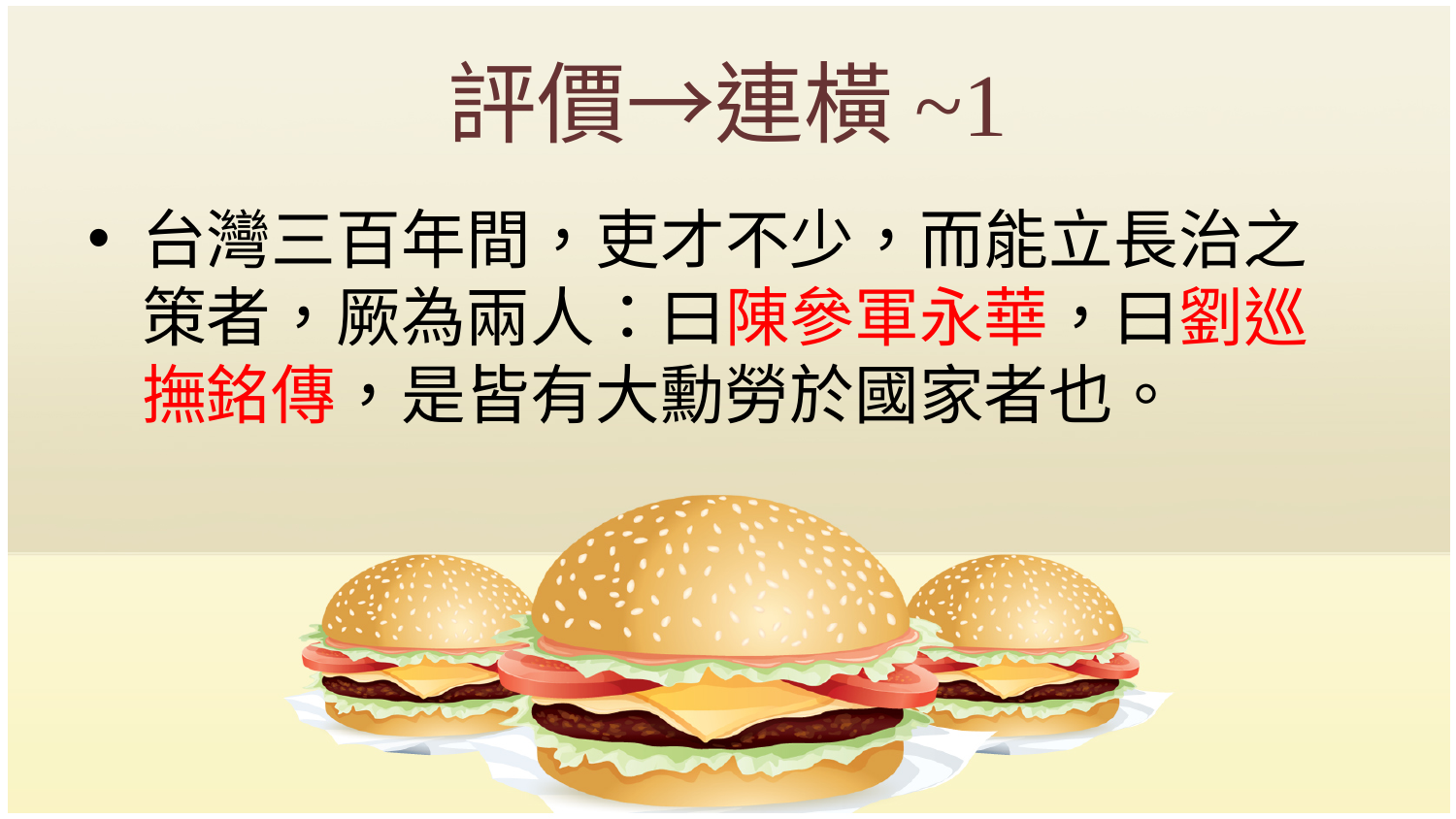

# 評價→連橫~1
台灣三百年間，吏才不少，而能立長治之策者，厥為兩人：曰陳參軍永華，曰劉巡撫銘傳，是皆有大勳勞於國家者也。